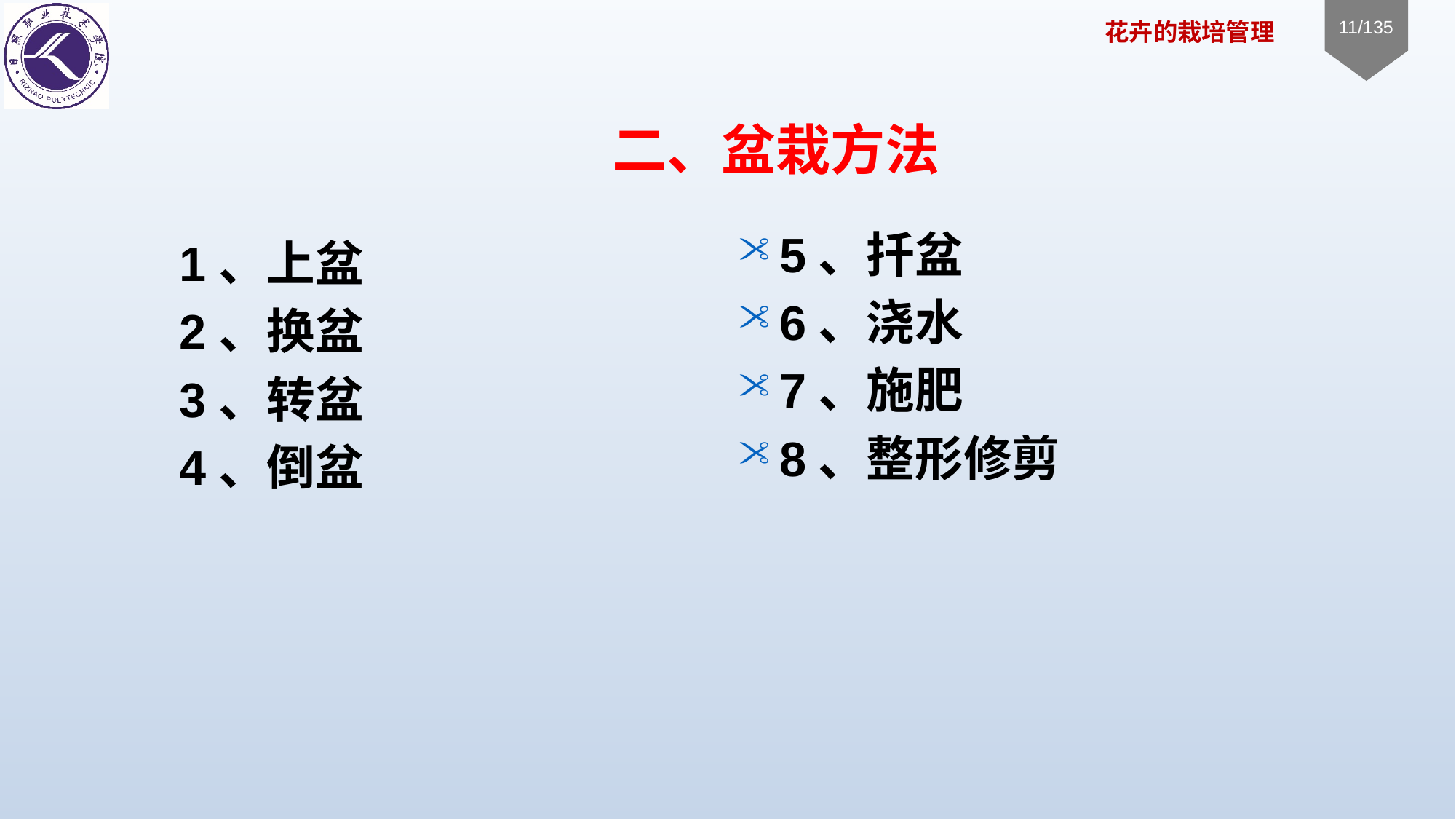

# 二、盆栽方法
5、扦盆
6、浇水
7、施肥
8、整形修剪

1、上盆
2、换盆
3、转盆
4、倒盆